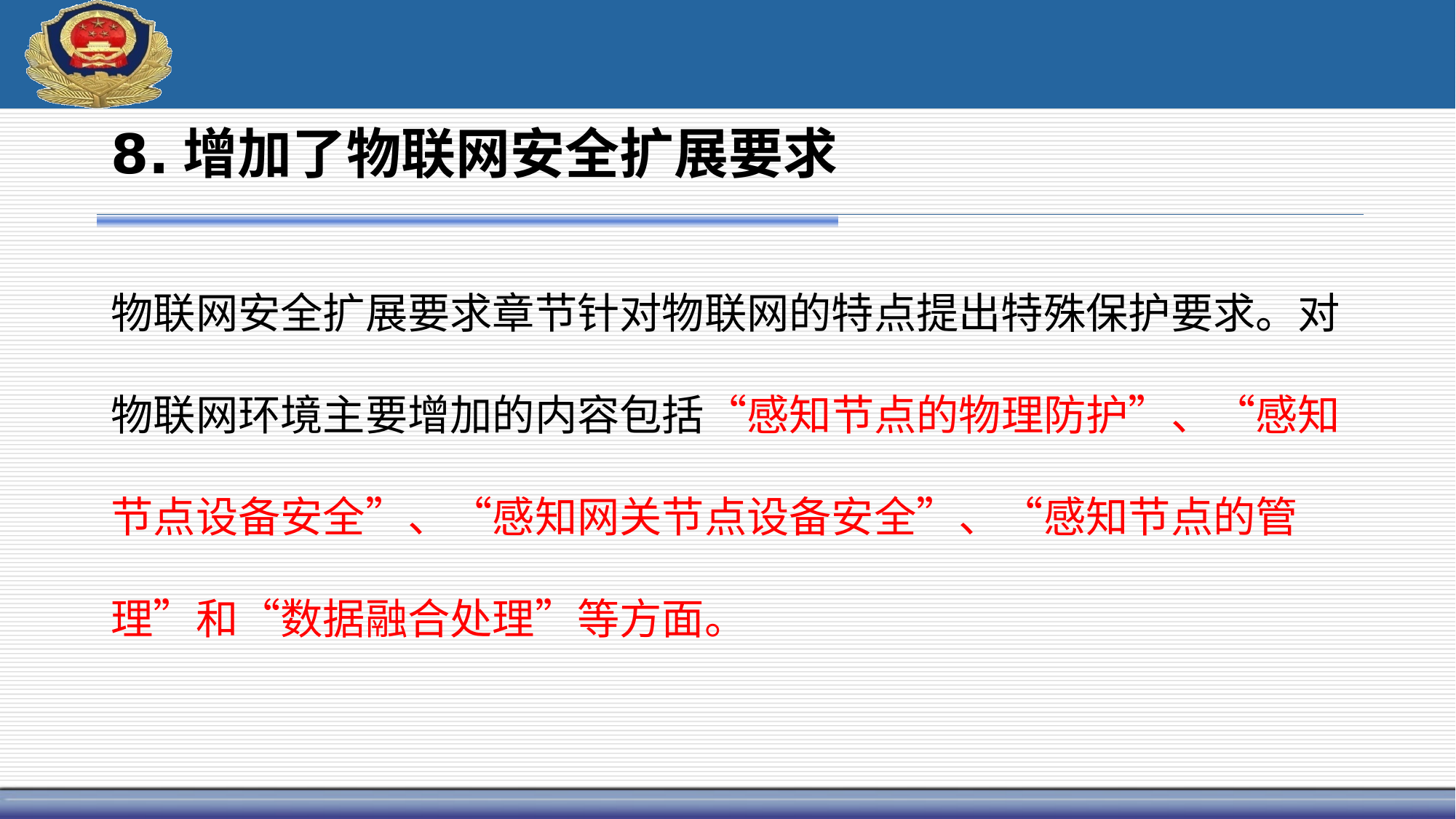

8.增加了物联网安全扩展要求
物联网安全扩展要求章节针对物联网的特点提出特殊保护要求。对物联网环境主要增加的内容包括“感知节点的物理防护”、“感知节点设备安全”、“感知网关节点设备安全”、“感知节点的管理”和“数据融合处理”等方面。

26